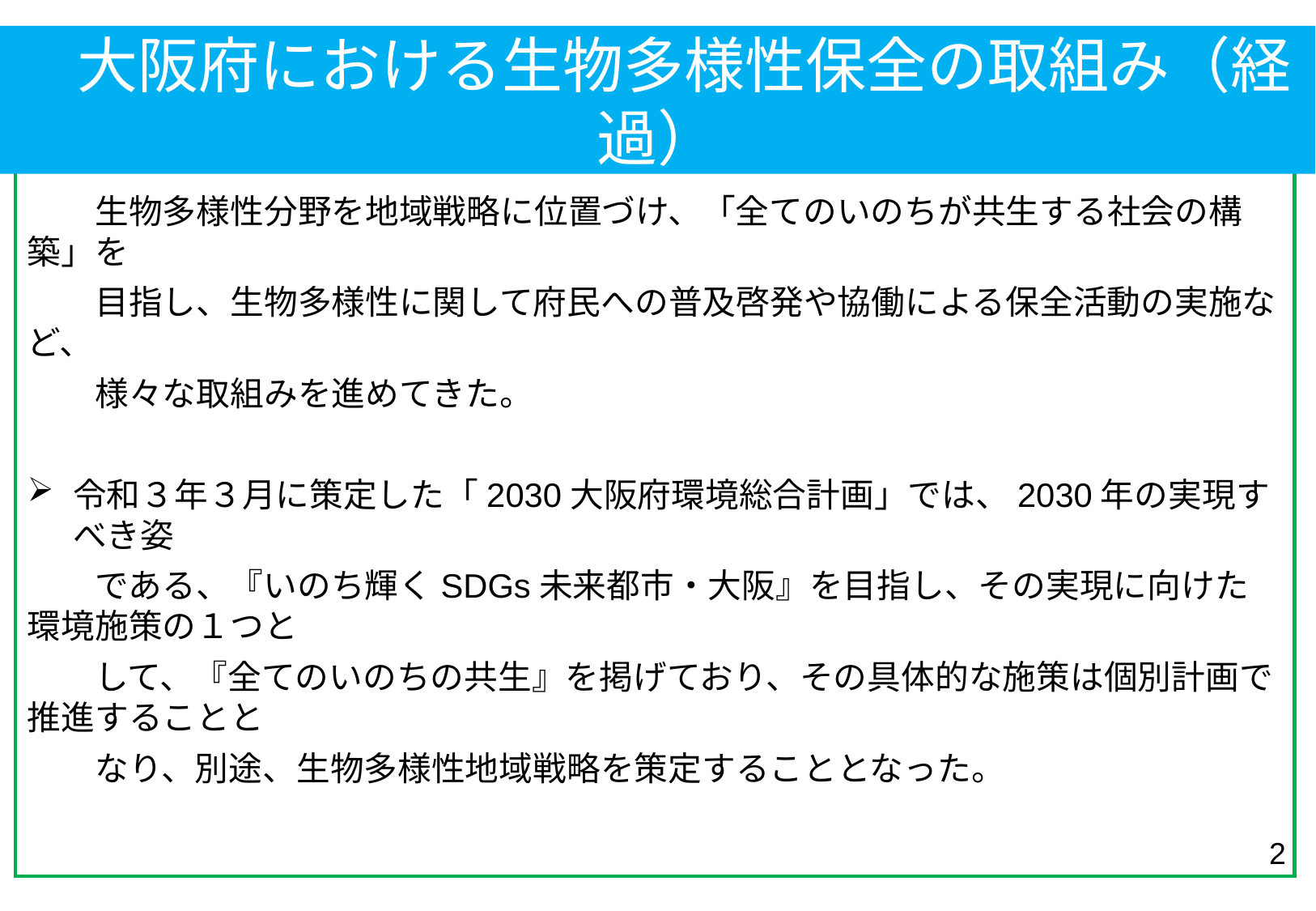

大阪府における生物多様性保全の取組み（経過）
大阪府ではこれまで「大阪21世紀の新環境総合計画」（2011年～2020年）の
　　生物多様性分野を地域戦略に位置づけ、「全てのいのちが共生する社会の構築」を
　　目指し、生物多様性に関して府民への普及啓発や協働による保全活動の実施など、
　　様々な取組みを進めてきた。

令和３年３月に策定した「2030大阪府環境総合計画」では、2030年の実現すべき姿
　　である、『いのち輝くSDGs未来都市・大阪』を目指し、その実現に向けた環境施策の１つと
　　して、『全てのいのちの共生』を掲げており、その具体的な施策は個別計画で推進することと
　　なり、別途、生物多様性地域戦略を策定することとなった。

2